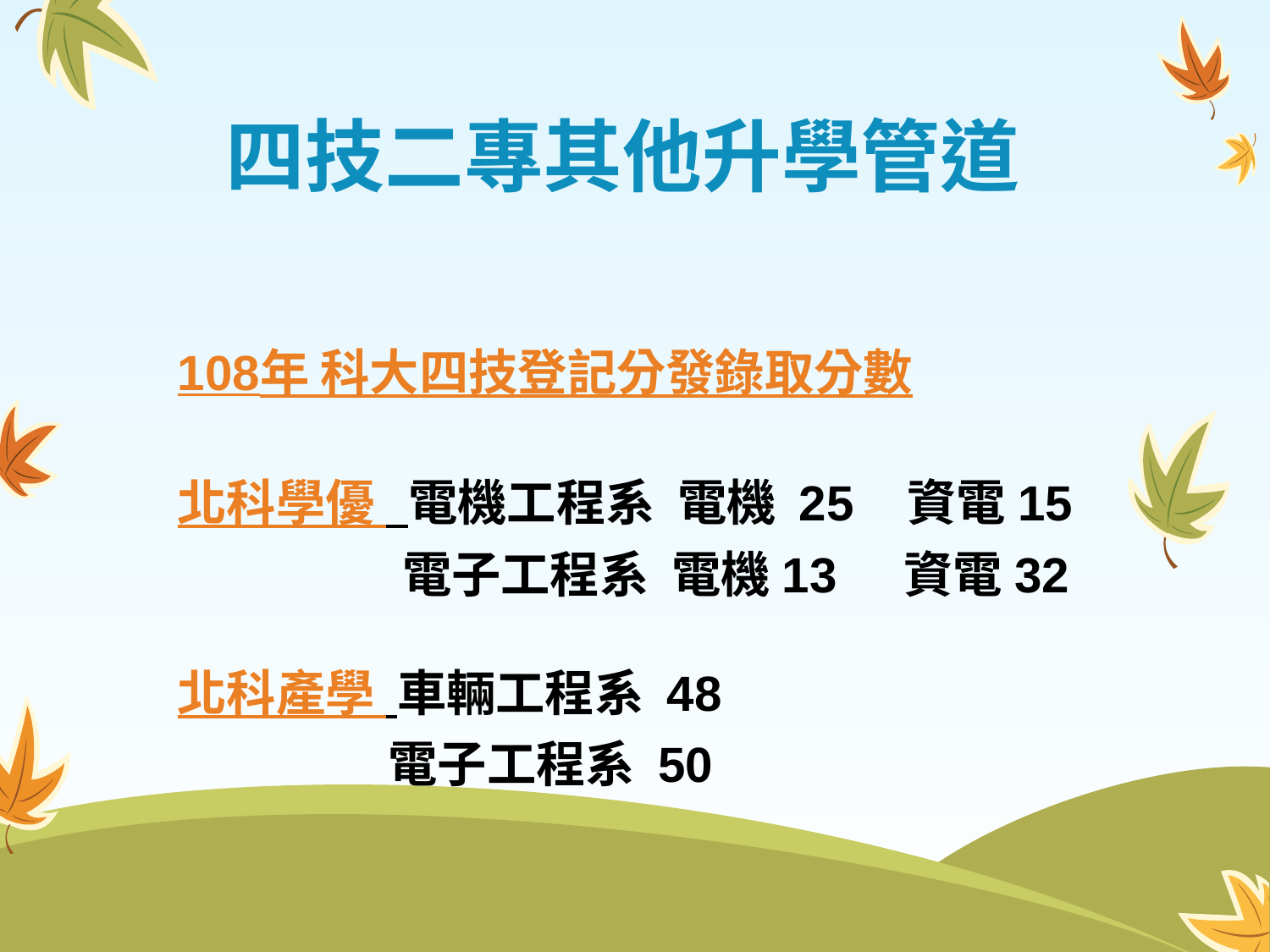

# 四技二專其他升學管道
108年 科大四技登記分發錄取分數

北科學優   電機工程系  電機 25   資電15
                   電子工程系  電機13    資電32

北科產學  車輛工程系 48
　　          電子工程系 50